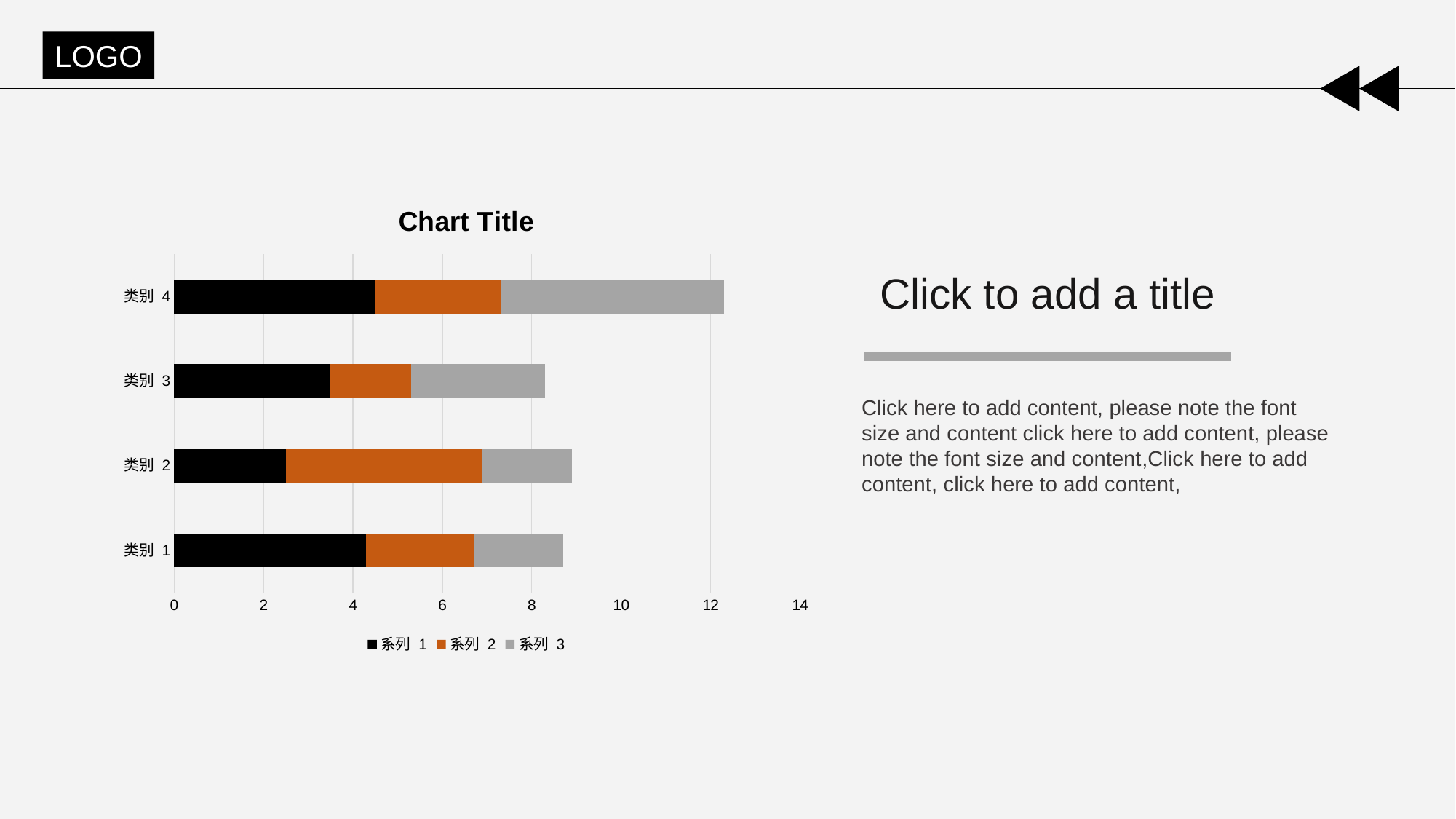

LOGO

### Chart:

| Category | 系列 1 | 系列 2 | 系列 3 |
|---|---|---|---|
| 类别 1 | 4.3 | 2.4 | 2.0 |
| 类别 2 | 2.5 | 4.4 | 2.0 |
| 类别 3 | 3.5 | 1.8 | 3.0 |
| 类别 4 | 4.5 | 2.8 | 5.0 |
Click to add a title
Click here to add content, please note the font size and content click here to add content, please note the font size and content,Click here to add content, click here to add content,